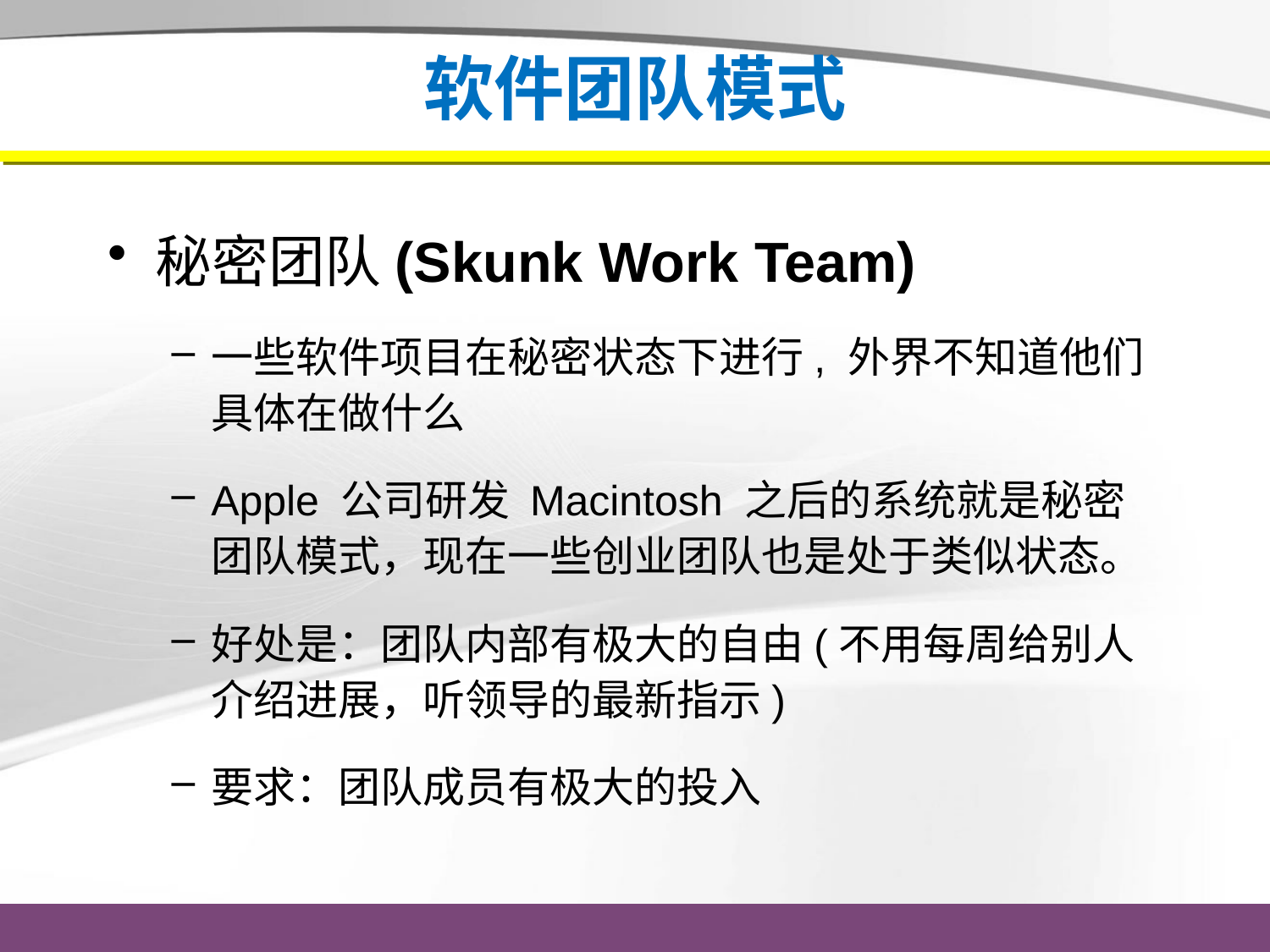

# 软件团队模式
秘密团队(Skunk Work Team)
一些软件项目在秘密状态下进行, 外界不知道他们具体在做什么
Apple 公司研发 Macintosh 之后的系统就是秘密团队模式，现在一些创业团队也是处于类似状态。
好处是：团队内部有极大的自由(不用每周给别人介绍进展，听领导的最新指示)
要求：团队成员有极大的投入